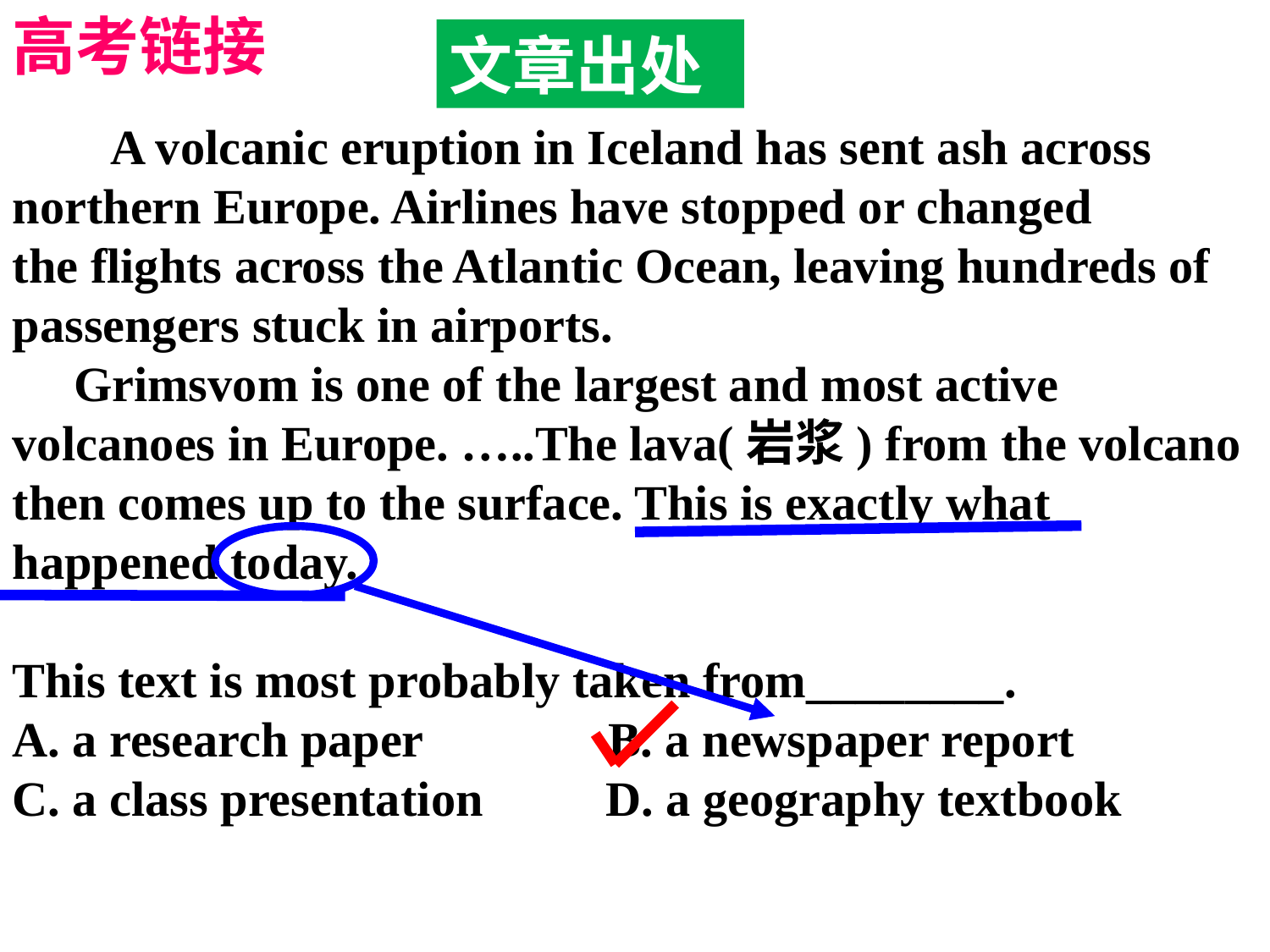

高考链接
文章出处
        A volcanic eruption in Iceland has sent ash across northern Europe. Airlines have stopped or changed
the flights across the Atlantic Ocean, leaving hundreds of passengers stuck in airports.
     Grimsvom is one of the largest and most active volcanoes in Europe. …..The lava(岩浆) from the volcano then comes up to the surface. This is exactly what happened today.

This text is most probably taken from________.
A. a research paper               B. a newspaper report
C. a class presentation          D. a geography textbook